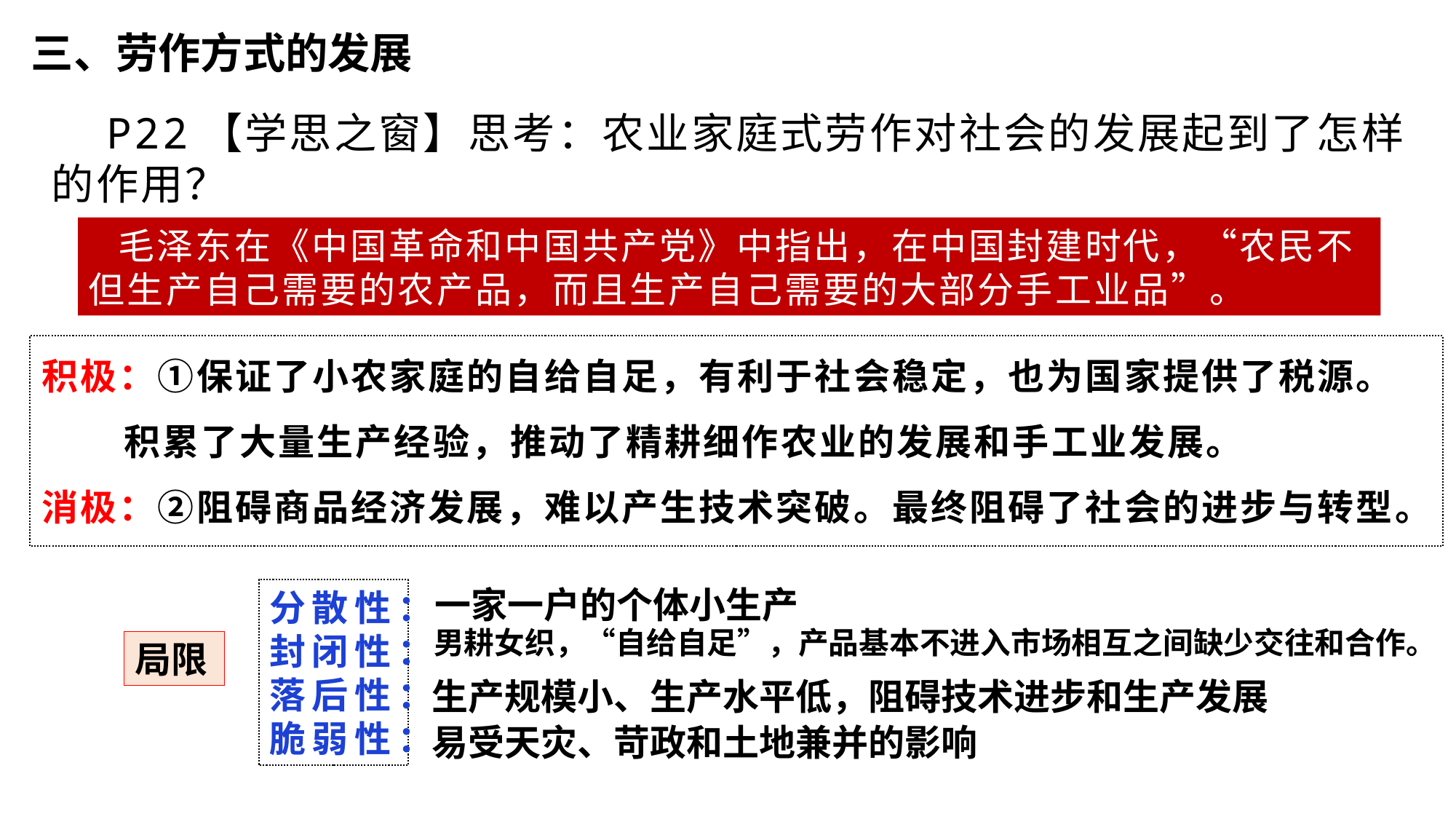

三、劳作方式的发展
  P22【学思之窗】思考：农业家庭式劳作对社会的发展起到了怎样的作用？

  毛泽东在《中国革命和中国共产党》中指出，在中国封建时代，“农民不但生产自己需要的农产品，而且生产自己需要的大部分手工业品”。
积极：①保证了小农家庭的自给自足，有利于社会稳定，也为国家提供了税源。
       积累了大量生产经验，推动了精耕细作农业的发展和手工业发展。
消极：②阻碍商品经济发展，难以产生技术突破。最终阻碍了社会的进步与转型。
一家一户的个体小生产
分散性：
封闭性：
落后性：
脆弱性：
男耕女织，“自给自足”，产品基本不进入市场相互之间缺少交往和合作。
局限
生产规模小、生产水平低，阻碍技术进步和生产发展
易受天灾、苛政和土地兼并的影响